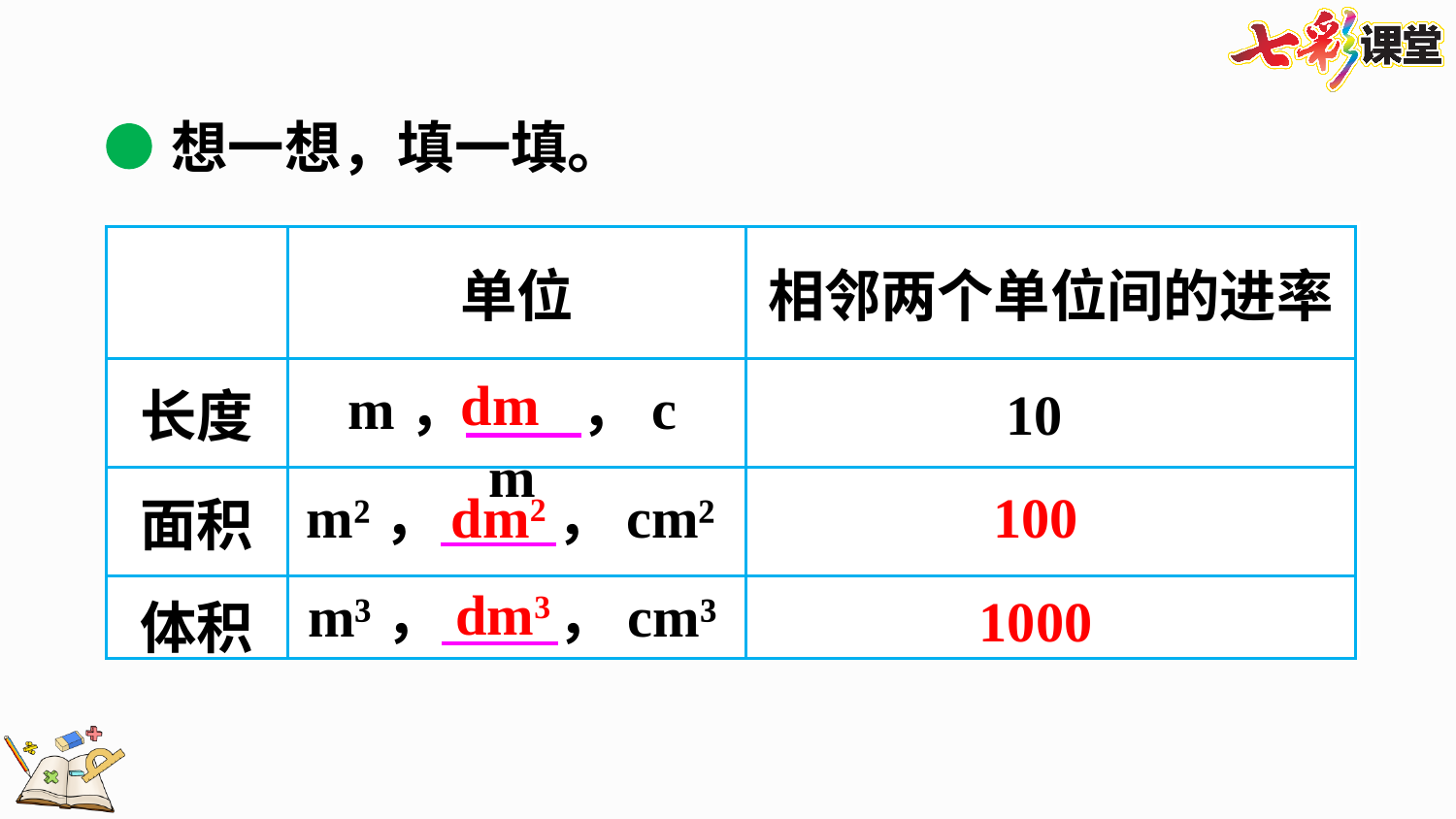

想一想，填一填。

|  | 单位 | 相邻两个单位间的进率 |
| --- | --- | --- |
| 长度 |  |  |
| 面积 |  |  |
| 体积 |  |  |
dm
m，         ，cm
10
m²，         ，cm²
100
dm2
dm3
m³，         ，cm³
1000